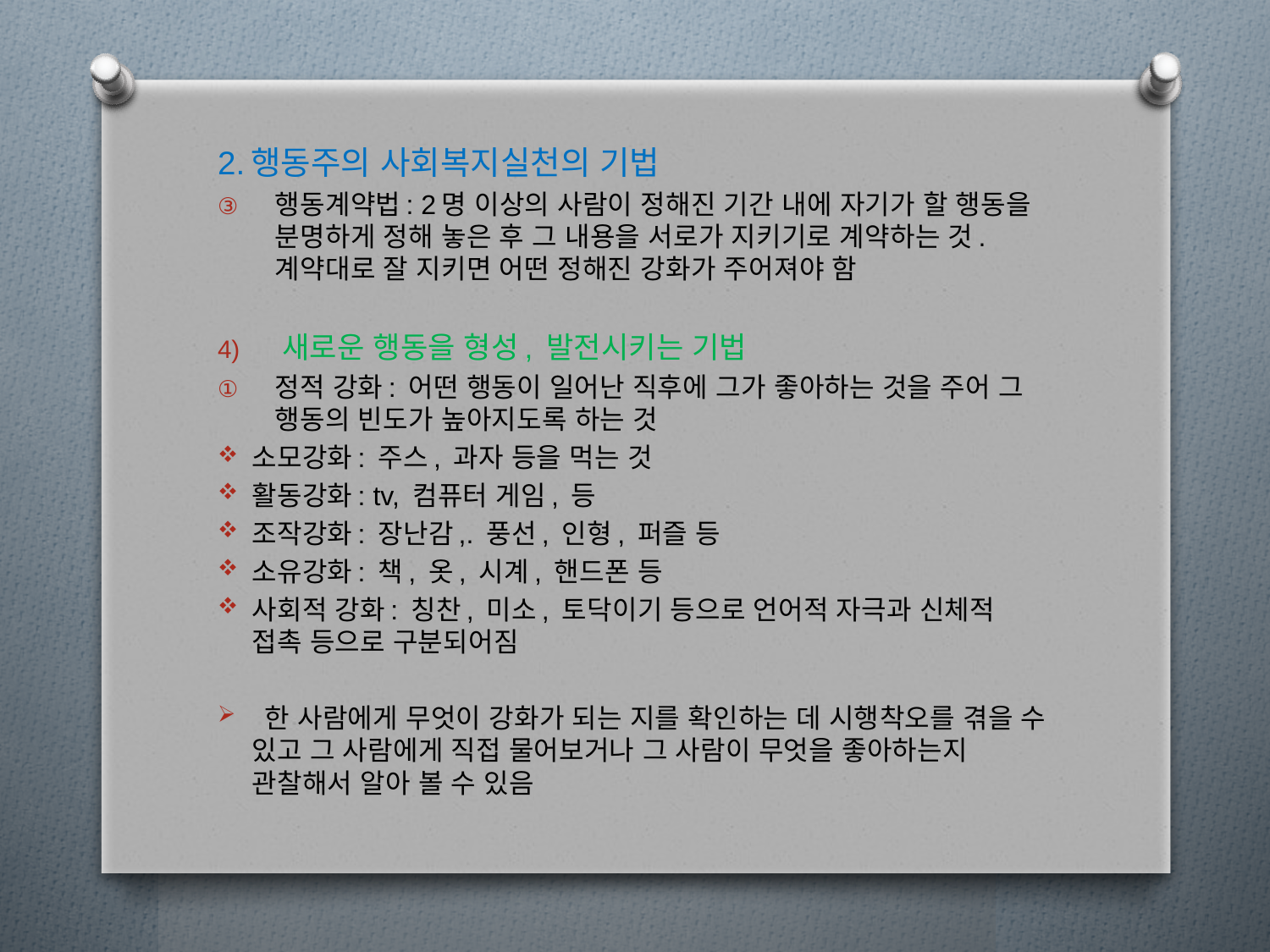

2.행동주의 사회복지실천의 기법
행동계약법: 2명 이상의 사람이 정해진 기간 내에 자기가 할 행동을 분명하게 정해 놓은 후 그 내용을 서로가 지키기로 계약하는 것. 계약대로 잘 지키면 어떤 정해진 강화가 주어져야 함

새로운 행동을 형성, 발전시키는 기법
정적 강화: 어떤 행동이 일어난 직후에 그가 좋아하는 것을 주어 그 행동의 빈도가 높아지도록 하는 것
소모강화: 주스, 과자 등을 먹는 것
활동강화: tv, 컴퓨터 게임, 등
조작강화: 장난감,. 풍선, 인형, 퍼즐 등
소유강화: 책, 옷, 시계, 핸드폰 등
사회적 강화: 칭찬, 미소, 토닥이기 등으로 언어적 자극과 신체적 접촉 등으로 구분되어짐

 한 사람에게 무엇이 강화가 되는 지를 확인하는 데 시행착오를 겪을 수 있고 그 사람에게 직접 물어보거나 그 사람이 무엇을 좋아하는지 관찰해서 알아 볼 수 있음